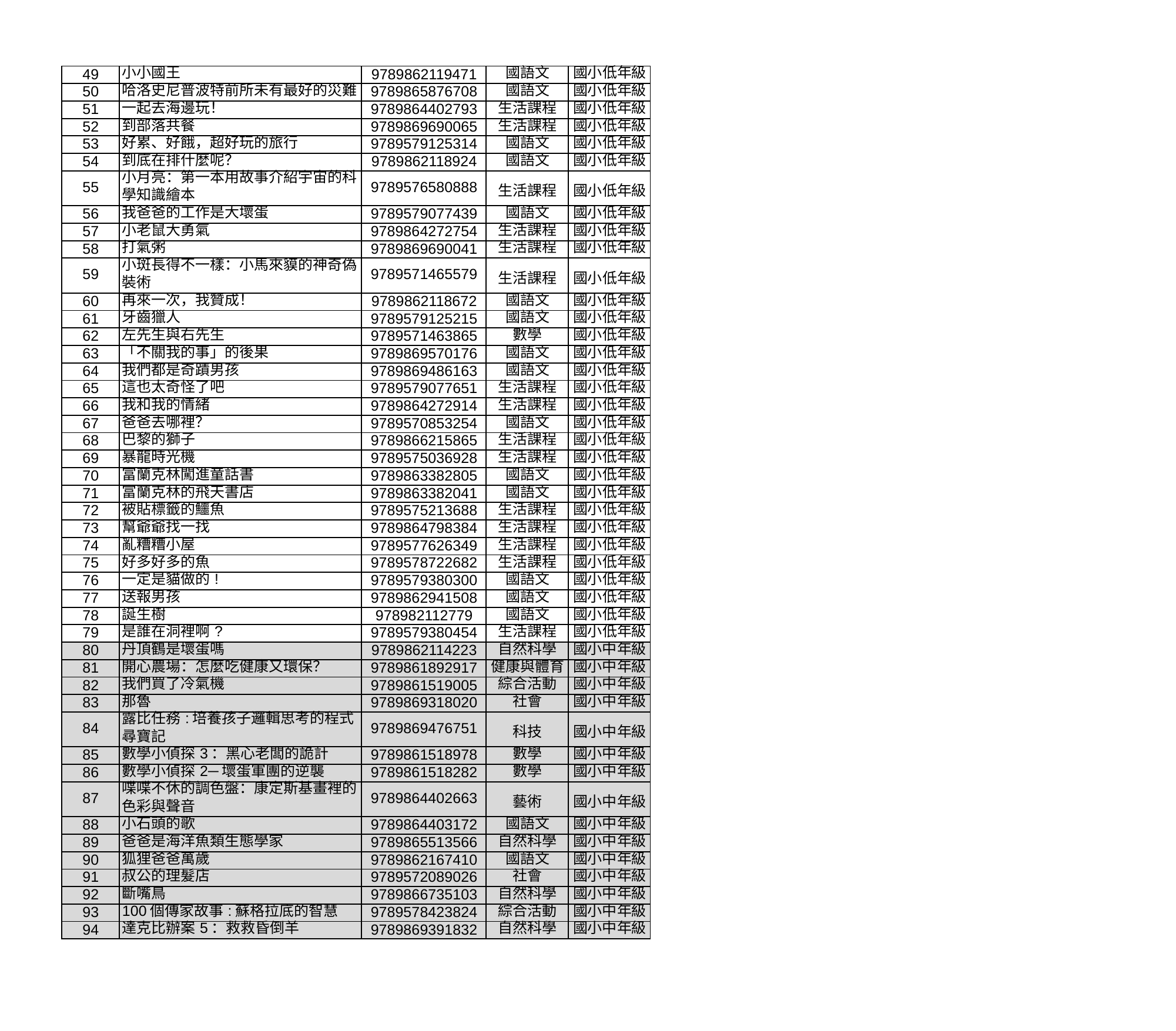

| 49 | 小小國王 | 9789862119471 | 國語文 | 國小低年級 |
| --- | --- | --- | --- | --- |
| 50 | 哈洛史尼普波特前所未有最好的災難 | 9789865876708 | 國語文 | 國小低年級 |
| 51 | 一起去海邊玩！ | 9789864402793 | 生活課程 | 國小低年級 |
| 52 | 到部落共餐 | 9789869690065 | 生活課程 | 國小低年級 |
| 53 | 好累、好餓，超好玩的旅行 | 9789579125314 | 國語文 | 國小低年級 |
| 54 | 到底在排什麼呢？ | 9789862118924 | 國語文 | 國小低年級 |
| 55 | 小月亮：第一本用故事介紹宇宙的科 學知識繪本 | 9789576580888 | 生活課程 | 國小低年級 |
| 56 | 我爸爸的工作是大壞蛋 | 9789579077439 | 國語文 | 國小低年級 |
| 57 | 小老鼠大勇氣 | 9789864272754 | 生活課程 | 國小低年級 |
| 58 | 打氣粥 | 9789869690041 | 生活課程 | 國小低年級 |
| 59 | 小斑長得不一樣：小馬來貘的神奇偽 裝術 | 9789571465579 | 生活課程 | 國小低年級 |
| 60 | 再來一次，我贊成！ | 9789862118672 | 國語文 | 國小低年級 |
| 61 | 牙齒獵人 | 9789579125215 | 國語文 | 國小低年級 |
| 62 | 左先生與右先生 | 9789571463865 | 數學 | 國小低年級 |
| 63 | 「不關我的事」的後果 | 9789869570176 | 國語文 | 國小低年級 |
| 64 | 我們都是奇蹟男孩 | 9789869486163 | 國語文 | 國小低年級 |
| 65 | 這也太奇怪了吧 | 9789579077651 | 生活課程 | 國小低年級 |
| 66 | 我和我的情緒 | 9789864272914 | 生活課程 | 國小低年級 |
| 67 | 爸爸去哪裡？ | 9789570853254 | 國語文 | 國小低年級 |
| 68 | 巴黎的獅子 | 9789866215865 | 生活課程 | 國小低年級 |
| 69 | 暴龍時光機 | 9789575036928 | 生活課程 | 國小低年級 |
| 70 | 富蘭克林闖進童話書 | 9789863382805 | 國語文 | 國小低年級 |
| 71 | 富蘭克林的飛天書店 | 9789863382041 | 國語文 | 國小低年級 |
| 72 | 被貼標籤的鱷魚 | 9789575213688 | 生活課程 | 國小低年級 |
| 73 | 幫爺爺找一找 | 9789864798384 | 生活課程 | 國小低年級 |
| 74 | 亂糟糟小屋 | 9789577626349 | 生活課程 | 國小低年級 |
| 75 | 好多好多的魚 | 9789578722682 | 生活課程 | 國小低年級 |
| 76 | 一定是貓做的! | 9789579380300 | 國語文 | 國小低年級 |
| 77 | 送報男孩 | 9789862941508 | 國語文 | 國小低年級 |
| 78 | 誕生樹 | 978982112779 | 國語文 | 國小低年級 |
| 79 | 是誰在洞裡啊? | 9789579380454 | 生活課程 | 國小低年級 |
| 80 | 丹頂鶴是壞蛋嗎 | 9789862114223 | 自然科學 | 國小中年級 |
| 81 | 開心農場：怎麼吃健康又環保？ | 9789861892917 | 健康與體育 | 國小中年級 |
| 82 | 我們買了冷氣機 | 9789861519005 | 綜合活動 | 國小中年級 |
| 83 | 那魯 | 9789869318020 | 社會 | 國小中年級 |
| 84 | 露比任務:培養孩子邏輯思考的程式 尋寶記 | 9789869476751 | 科技 | 國小中年級 |
| 85 | 數學小偵探3：黑心老闆的詭計 | 9789861518978 | 數學 | 國小中年級 |
| 86 | 數學小偵探2─壞蛋軍團的逆襲 | 9789861518282 | 數學 | 國小中年級 |
| 87 | 喋喋不休的調色盤：康定斯基畫裡的 色彩與聲音 | 9789864402663 | 藝術 | 國小中年級 |
| 88 | 小石頭的歌 | 9789864403172 | 國語文 | 國小中年級 |
| 89 | 爸爸是海洋魚類生態學家 | 9789865513566 | 自然科學 | 國小中年級 |
| 90 | 狐狸爸爸萬歲 | 9789862167410 | 國語文 | 國小中年級 |
| 91 | 叔公的理髮店 | 9789572089026 | 社會 | 國小中年級 |
| 92 | 斷嘴鳥 | 9789866735103 | 自然科學 | 國小中年級 |
| 93 | 100個傳家故事:蘇格拉底的智慧 | 9789578423824 | 綜合活動 | 國小中年級 |
| 94 | 達克比辦案5：救救昏倒羊 | 9789869391832 | 自然科學 | 國小中年級 |